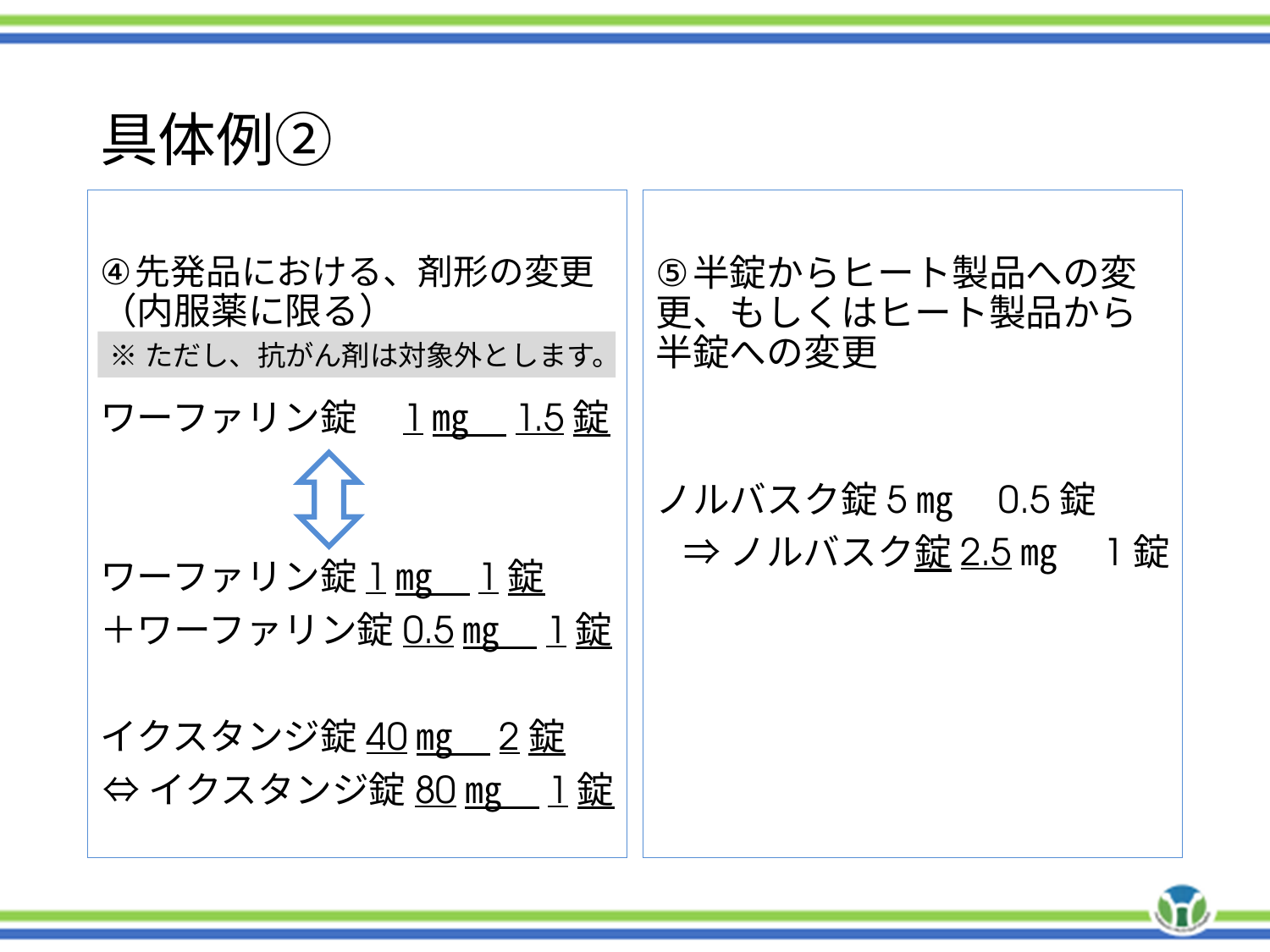

# 具体例②

先発品における、剤形の変更（内服薬に限る）

ワーファリン錠　1㎎　1.5錠

ワーファリン錠1㎎　1錠
＋ワーファリン錠0.5㎎　1錠

イクスタンジ錠40㎎　2錠
⇔イクスタンジ錠80㎎　1錠

半錠からヒート製品への変更、もしくはヒート製品から半錠への変更

ノルバスク錠5㎎　0.5錠
⇒ノルバスク錠2.5㎎　1錠

※ただし、抗がん剤は対象外とします。